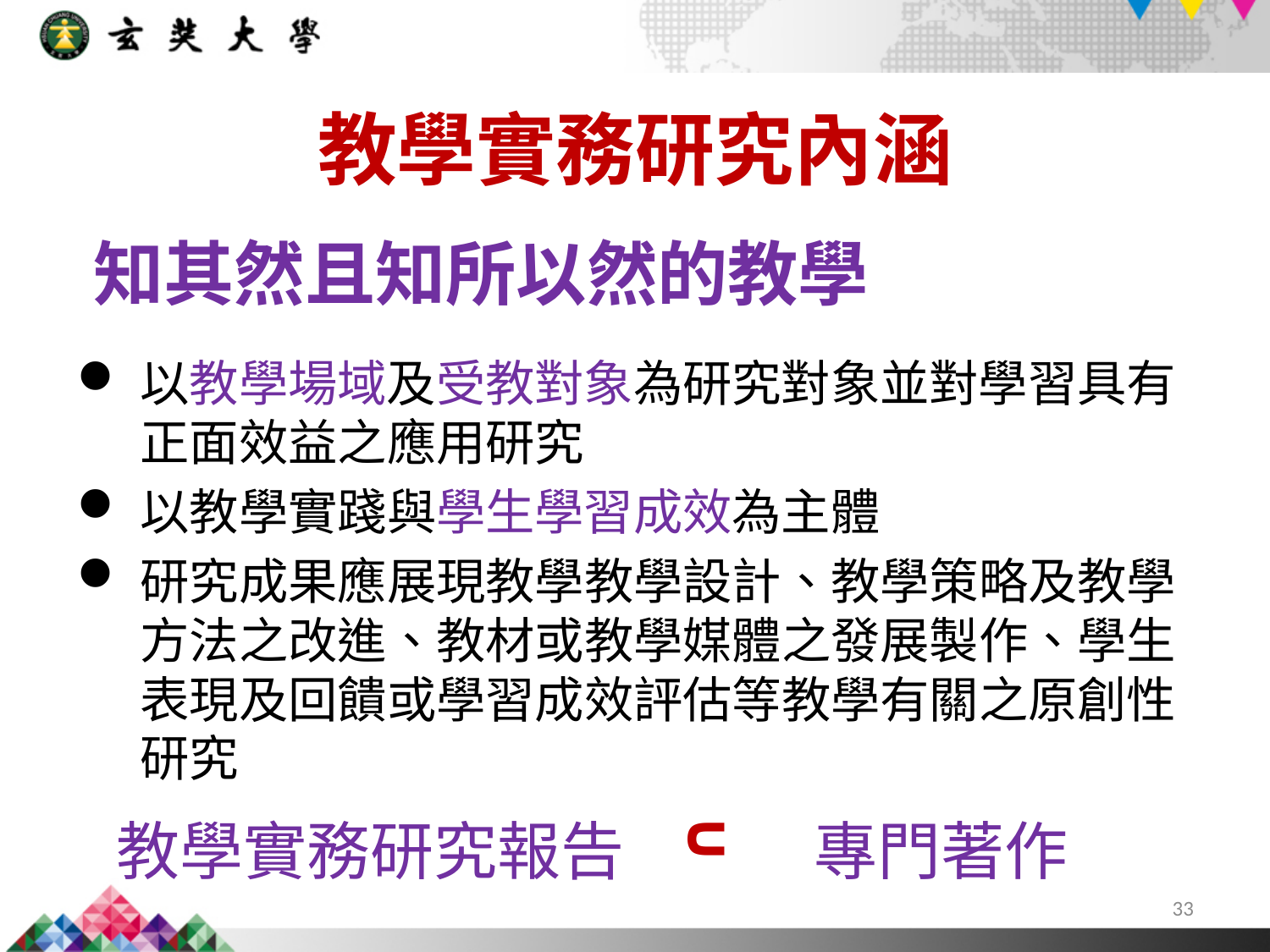

教學實務研究內涵
知其然且知所以然的教學
以教學場域及受教對象為研究對象並對學習具有正面效益之應用研究
以教學實踐與學生學習成效為主體
研究成果應展現教學教學設計、教學策略及教學方法之改進、教材或教學媒體之發展製作、學生表現及回饋或學習成效評估等教學有關之原創性研究

教學實務研究報告
專門著作
∪
33